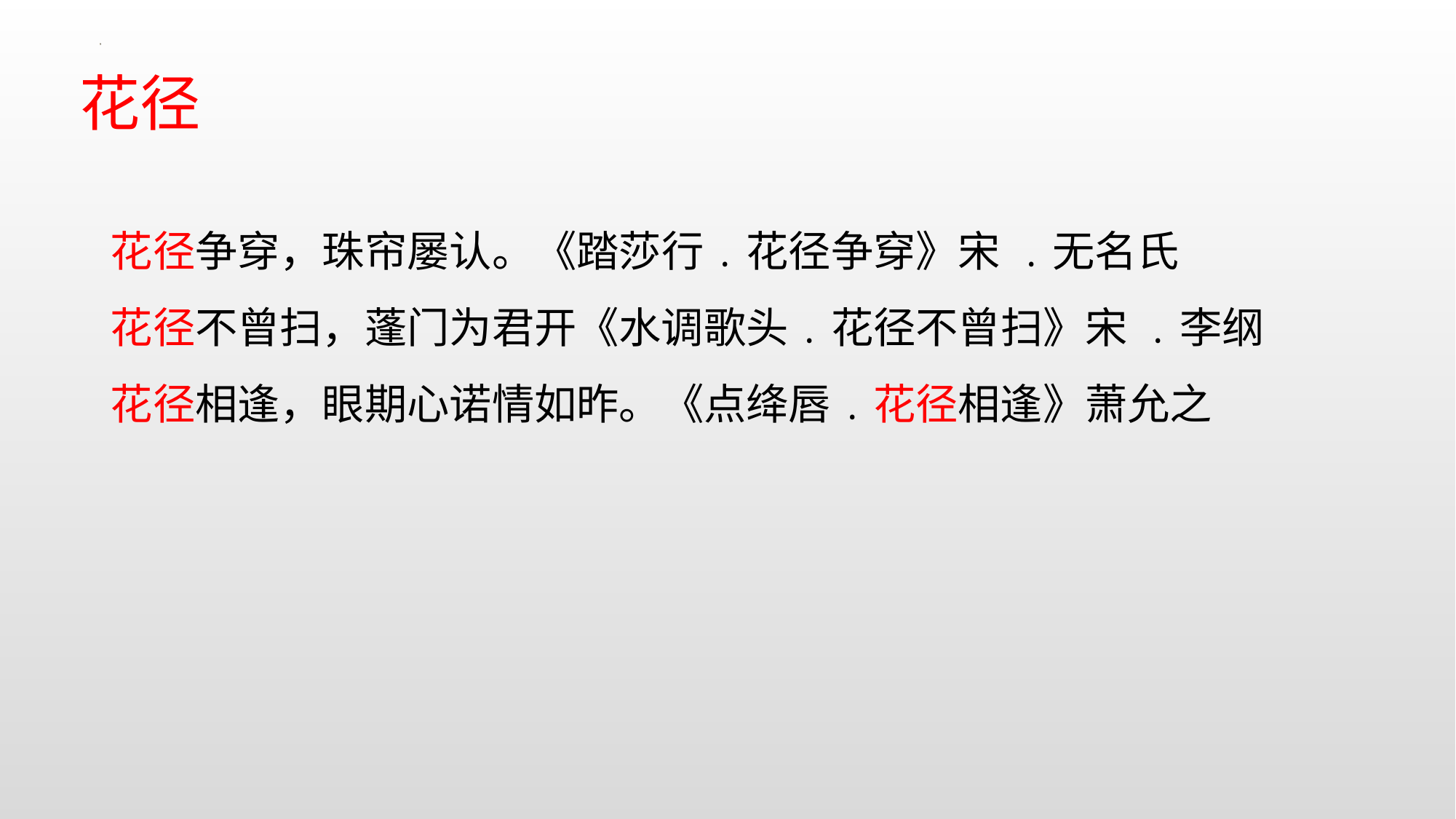

花径
花径争穿，珠帘屡认。《踏莎行﹒花径争穿》宋 ﹒无名氏
花径不曾扫，蓬门为君开《水调歌头﹒花径不曾扫》宋 ﹒李纲
花径相逢，眼期心诺情如昨。《点绛唇﹒花径相逢》萧允之